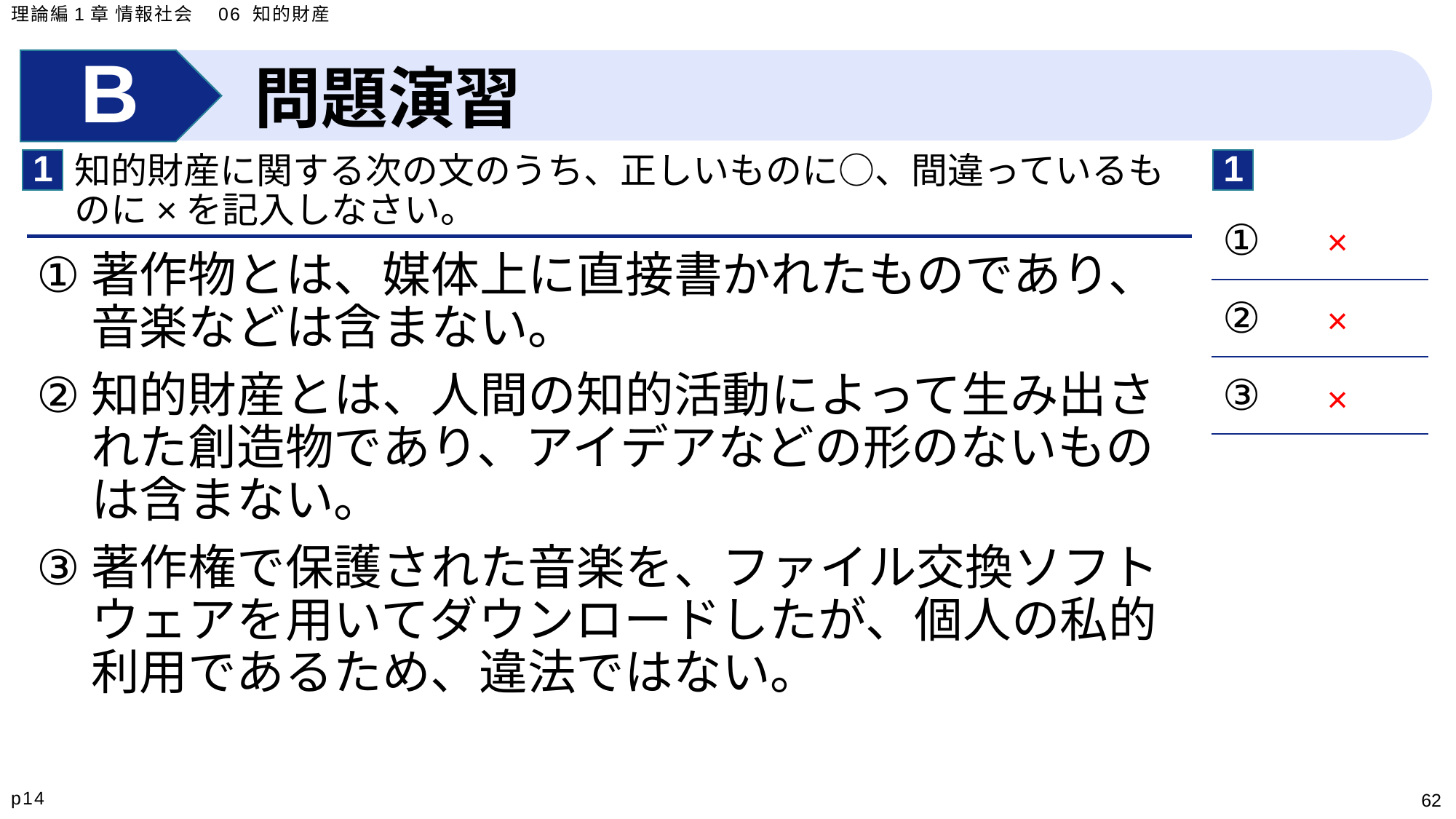

理論編1章 情報社会　06 知的財産
問題演習
1
1
知的財産に関する次の文のうち、正しいものに○、間違っているものに×を記入しなさい。
| ① |
| --- |
| ② |
| ③ |
×
著作物とは、媒体上に直接書かれたものであり、音楽などは含まない。
知的財産とは、人間の知的活動によって生み出された創造物であり、アイデアなどの形のないものは含まない。
著作権で保護された音楽を、ファイル交換ソフトウェアを用いてダウンロードしたが、個人の私的利用であるため、違法ではない。
×
×
p14
62